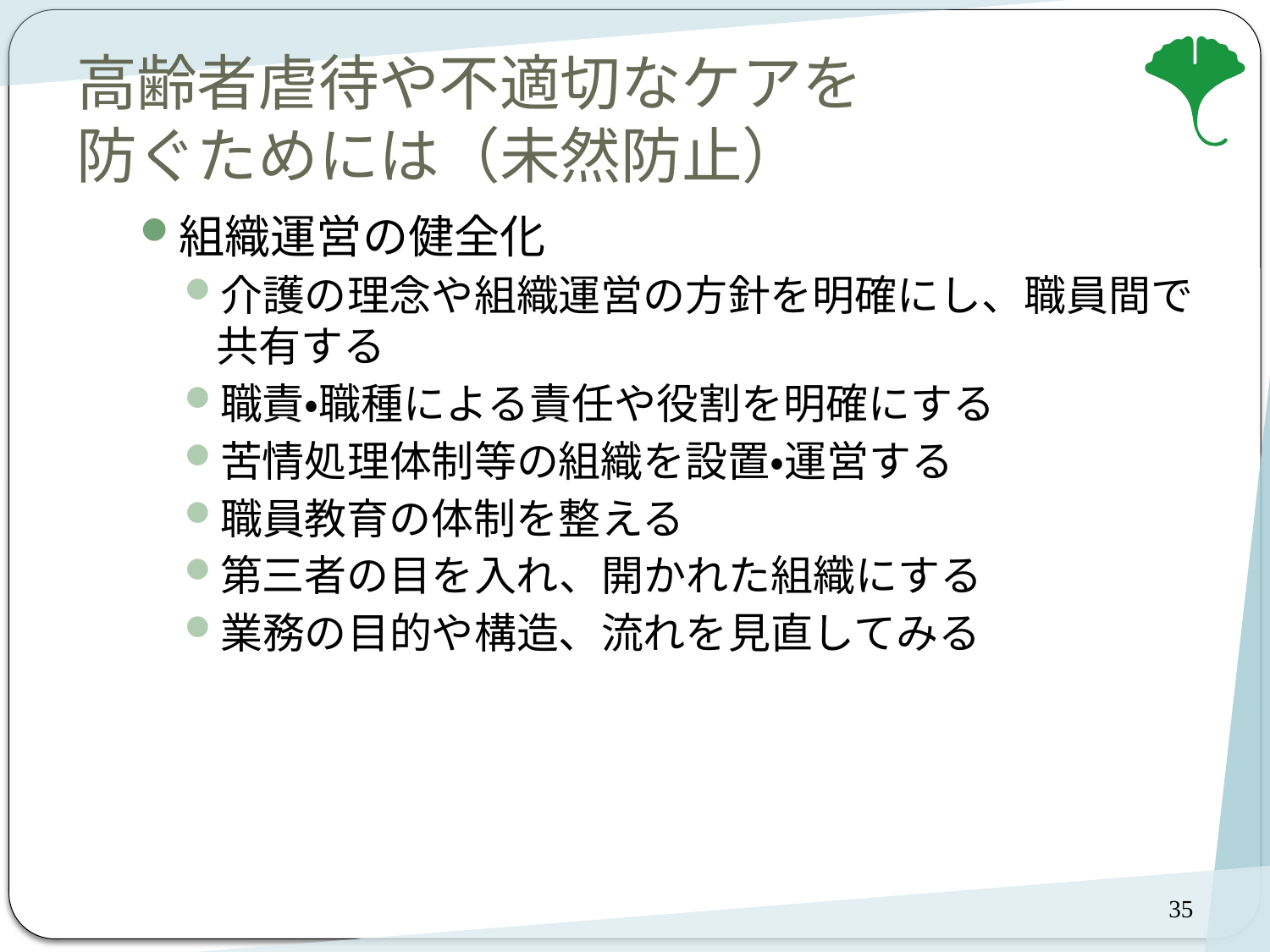

# 高齢者虐待や不適切なケアを 防ぐためには（未然防止）
組織運営の健全化
介護の理念や組織運営の方針を明確にし、職員間で共有する
職責・職種による責任や役割を明確にする
苦情処理体制等の組織を設置・運営する
職員教育の体制を整える
第三者の目を入れ、開かれた組織にする
業務の目的や構造、流れを見直してみる
35